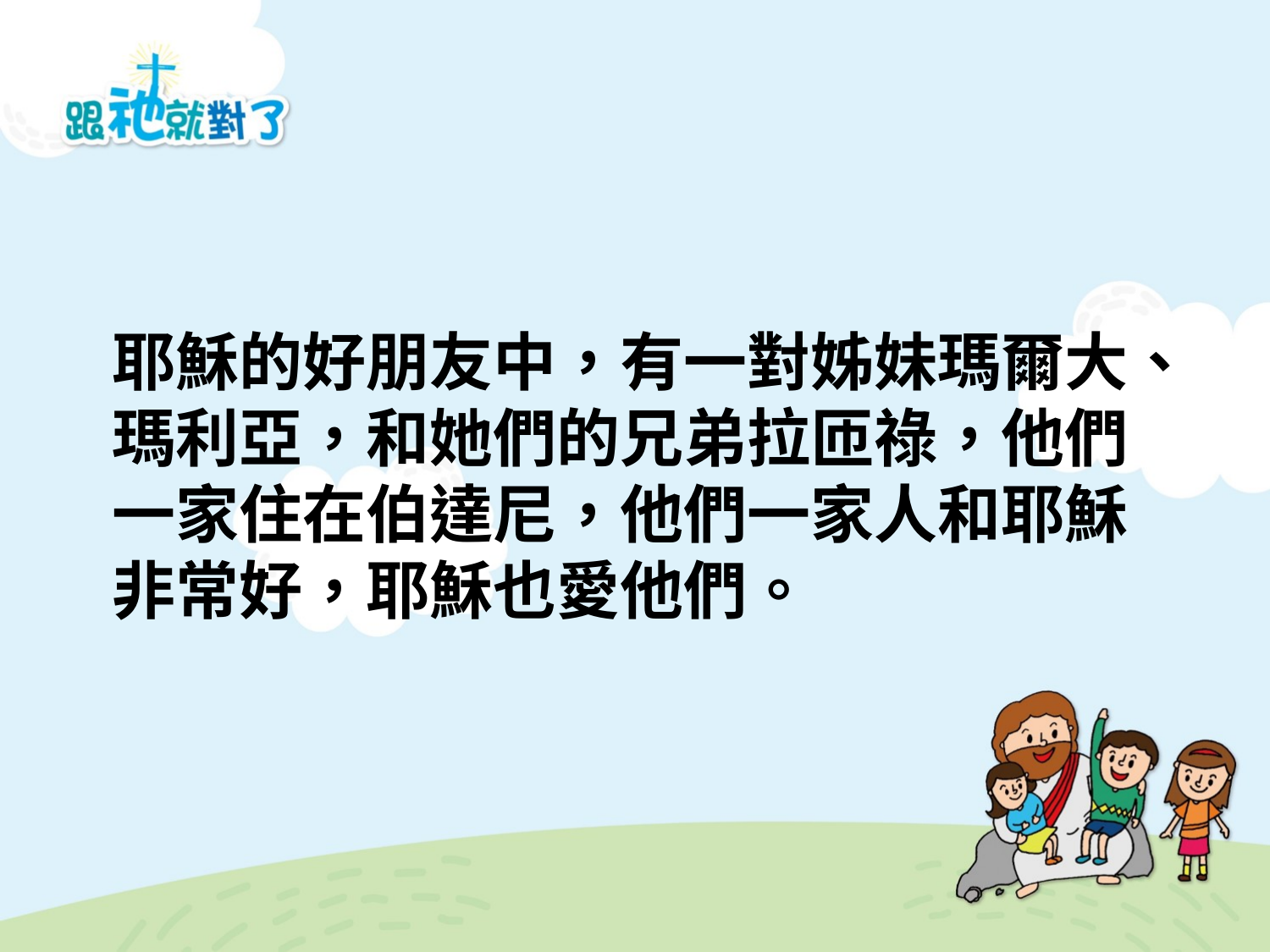

耶穌的好朋友中，有一對姊妹瑪爾大、瑪利亞，和她們的兄弟拉匝祿，他們一家住在伯達尼，他們一家人和耶穌非常好，耶穌也愛他們。